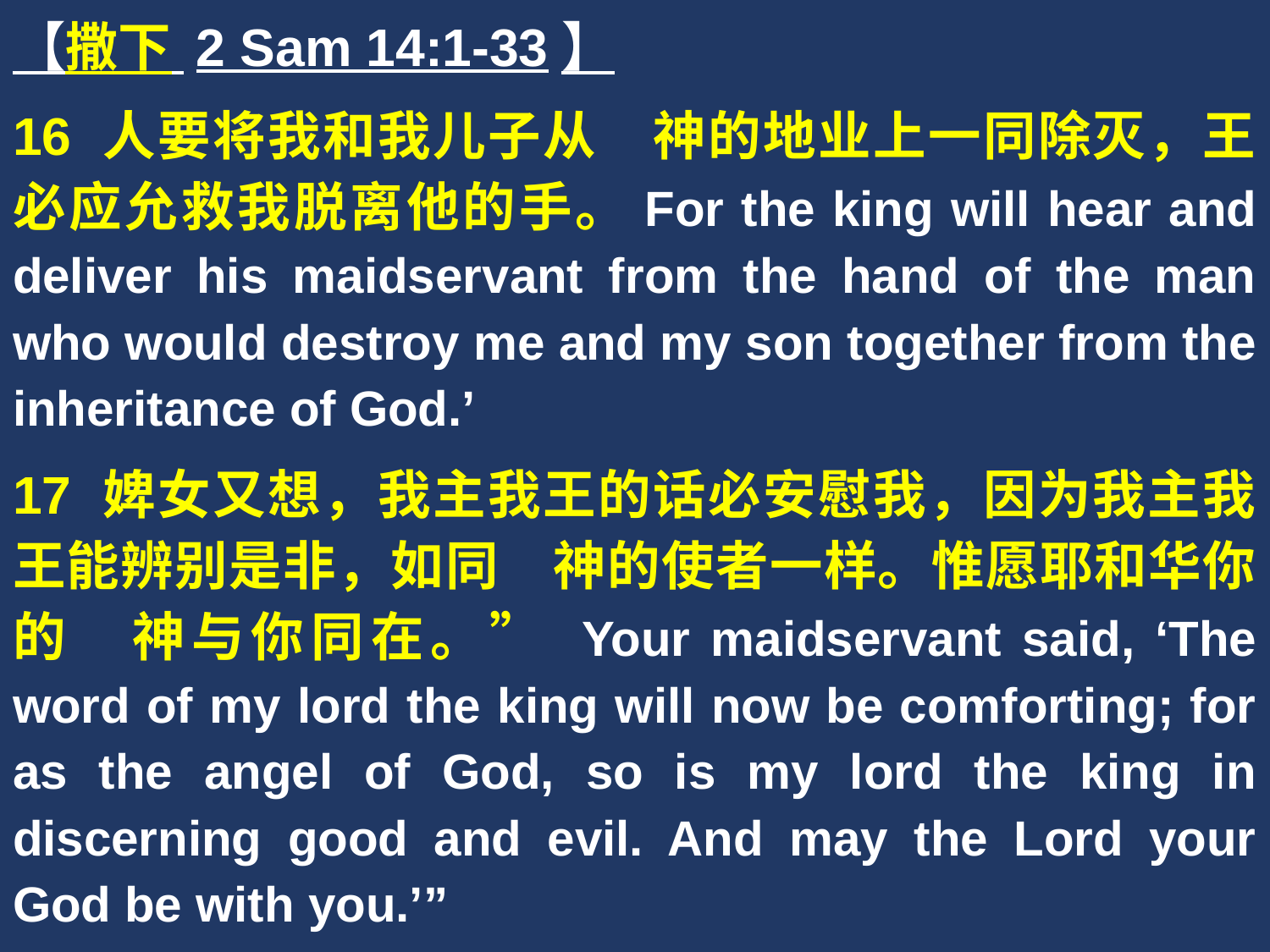

【撒下 2 Sam 14:1-33】
16 人要将我和我儿子从　神的地业上一同除灭，王必应允救我脱离他的手。For the king will hear and deliver his maidservant from the hand of the man who would destroy me and my son together from the inheritance of God.’
17 婢女又想，我主我王的话必安慰我，因为我主我王能辨别是非，如同　神的使者一样。惟愿耶和华你的　神与你同在。” Your maidservant said, ‘The word of my lord the king will now be comforting; for as the angel of God, so is my lord the king in discerning good and evil. And may the Lord your God be with you.’”